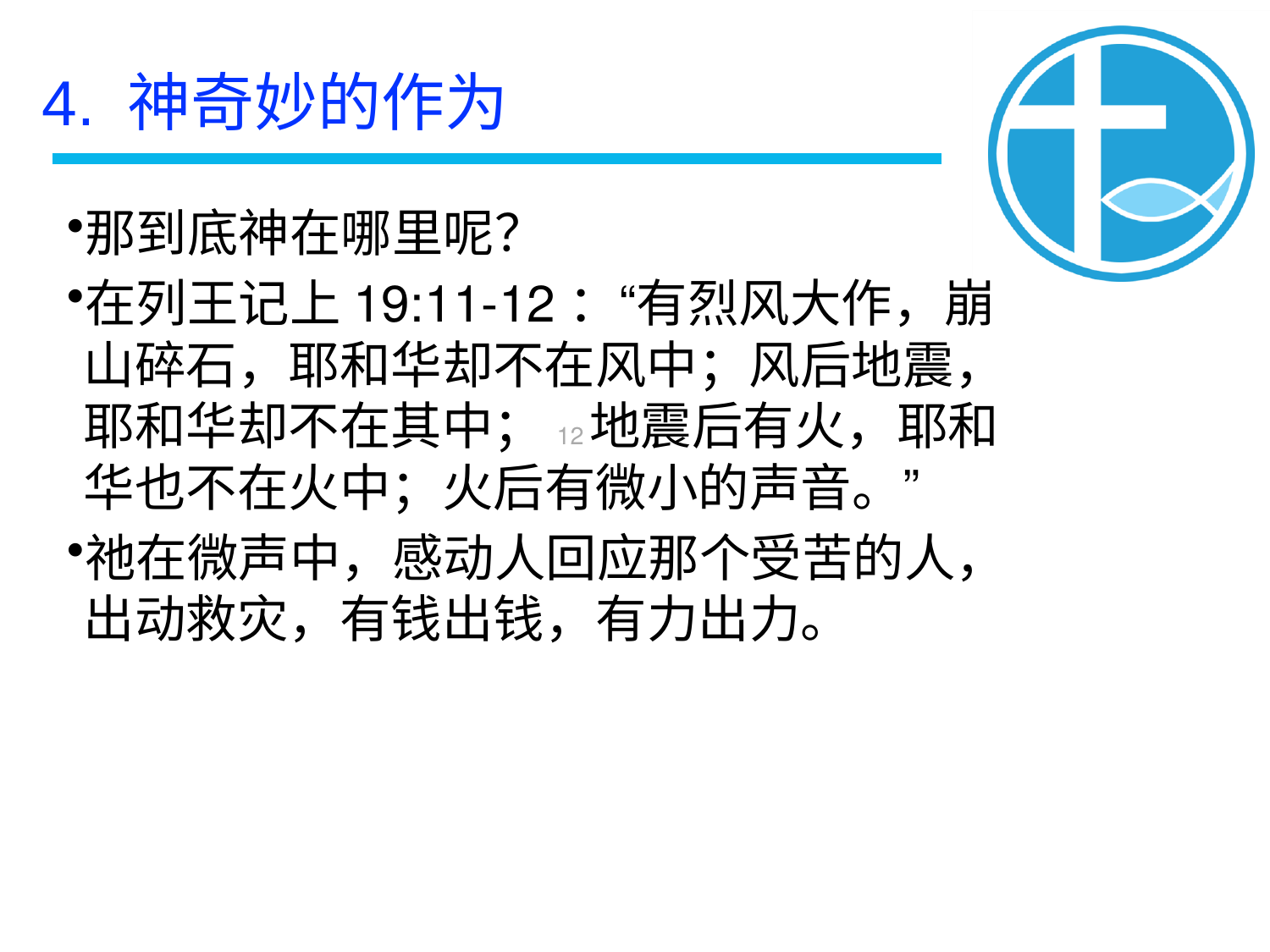

4. 神奇妙的作为
那到底神在哪里呢？
在列王记上19:11-12：“有烈风大作，崩山碎石，耶和华却不在风中；风后地震，耶和华却不在其中；12地震后有火，耶和华也不在火中；火后有微小的声音。”
祂在微声中，感动人回应那个受苦的人，出动救灾，有钱出钱，有力出力。